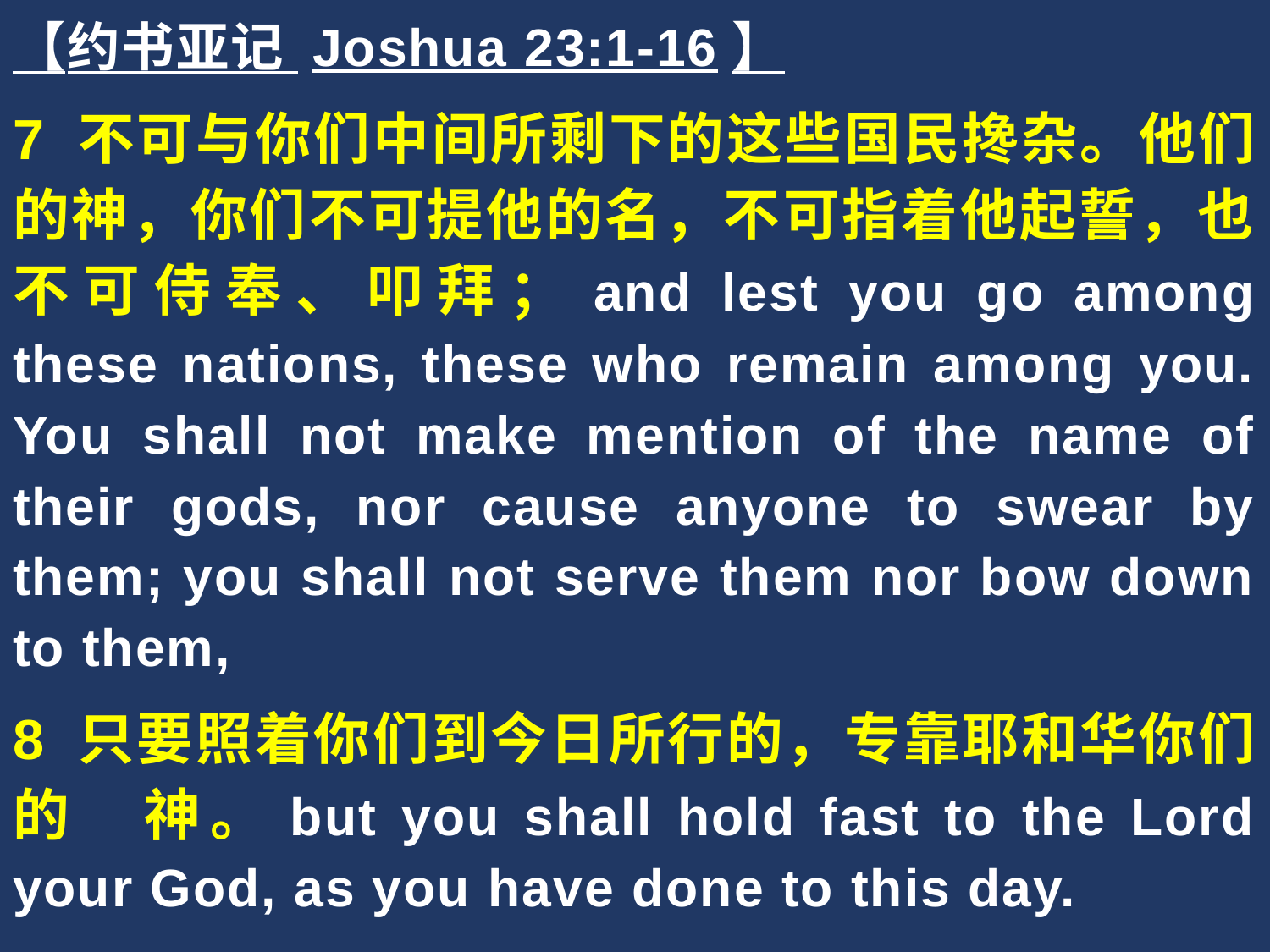

【约书亚记 Joshua 23:1-16】
7 不可与你们中间所剩下的这些国民搀杂。他们的神，你们不可提他的名，不可指着他起誓，也不可侍奉、叩拜；and lest you go among these nations, these who remain among you. You shall not make mention of the name of their gods, nor cause anyone to swear by them; you shall not serve them nor bow down to them,
8 只要照着你们到今日所行的，专靠耶和华你们的　神。but you shall hold fast to the Lord your God, as you have done to this day.